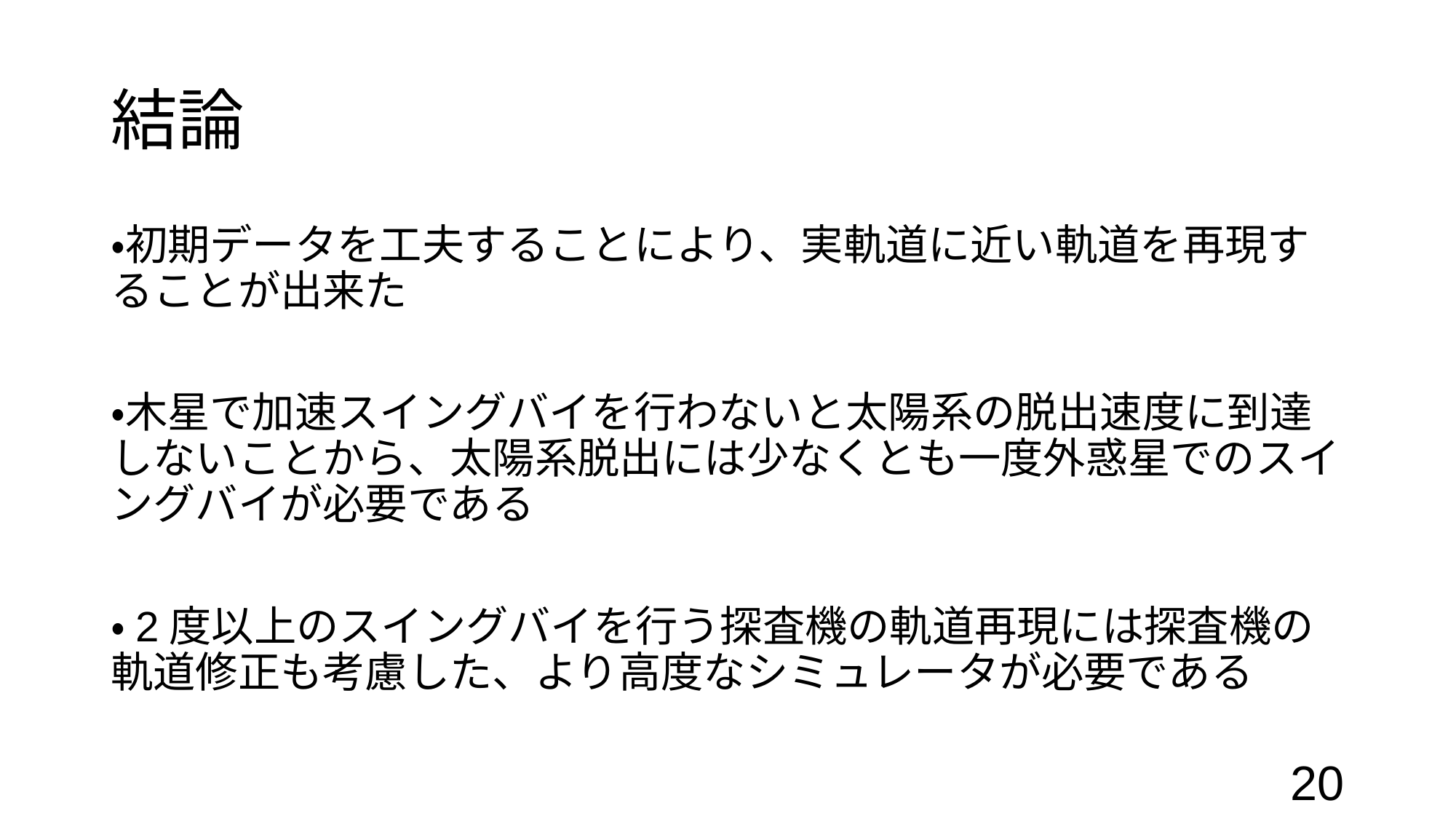

# 結論
・初期データを工夫することにより、実軌道に近い軌道を再現することが出来た

・木星で加速スイングバイを行わないと太陽系の脱出速度に到達しないことから、太陽系脱出には少なくとも一度外惑星でのスイングバイが必要である

・2度以上のスイングバイを行う探査機の軌道再現には探査機の軌道修正も考慮した、より高度なシミュレータが必要である
20